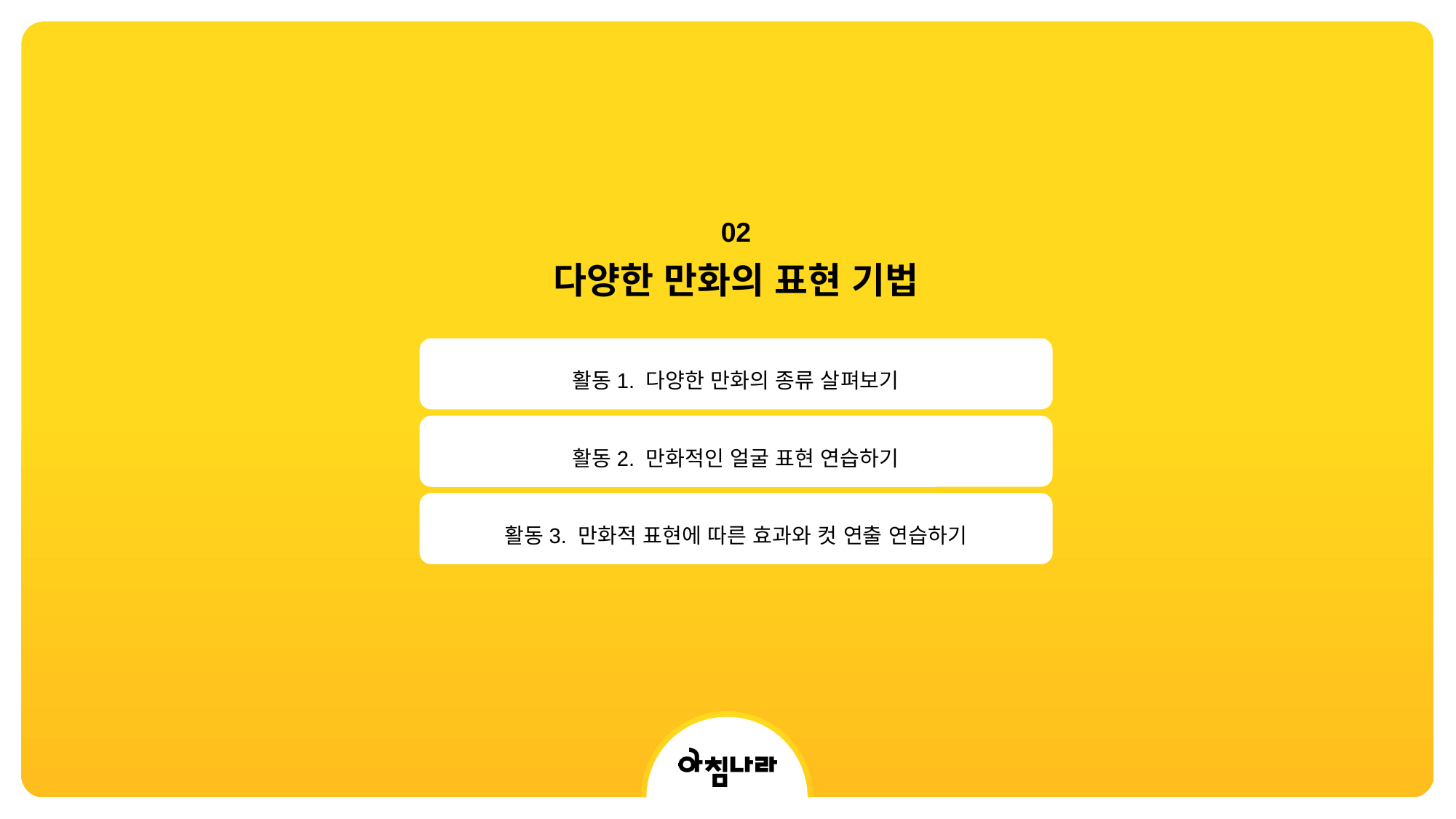

02
다양한 만화의 표현 기법
활동1. 다양한 만화의 종류 살펴보기
활동2. 만화적인 얼굴 표현 연습하기
활동3. 만화적 표현에 따른 효과와 컷 연출 연습하기